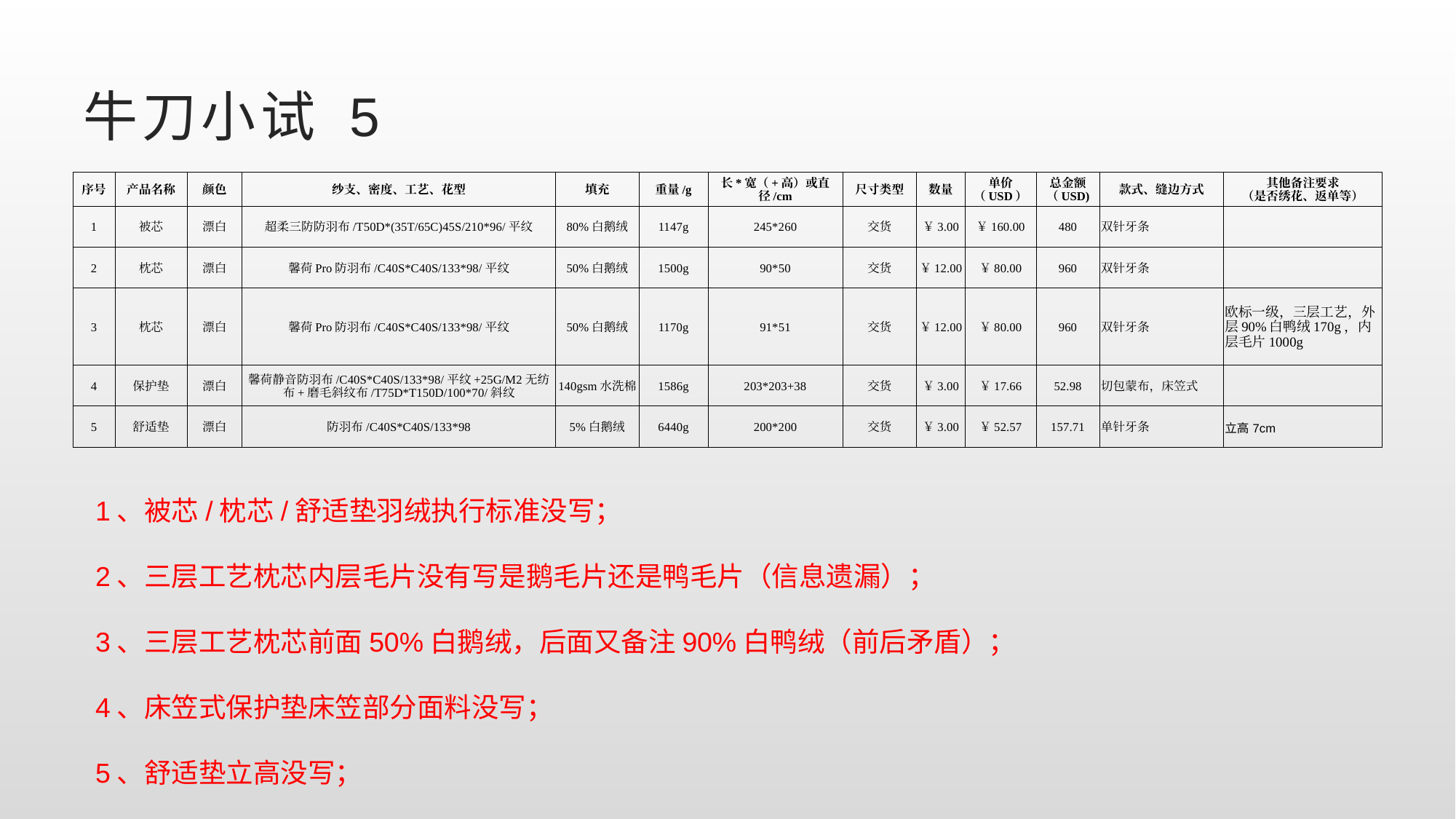

# 牛刀小试 5
| 序号 | 产品名称 | 颜色 | 纱支、密度、工艺、花型 | 填充 | 重量/g | 长\*宽（+高）或直径/cm | 尺寸类型 | 数量 | 单价 （USD） | 总金额 （USD) | 款式、缝边方式 | 其他备注要求 （是否绣花、返单等） |
| --- | --- | --- | --- | --- | --- | --- | --- | --- | --- | --- | --- | --- |
| 1 | 被芯 | 漂白 | 超柔三防防羽布/T50D\*(35T/65C)45S/210\*96/平纹 | 80%白鹅绒 | 1147g | 245\*260 | 交货 | ￥3.00 | ￥160.00 | 480 | 双针牙条 |  |
| 2 | 枕芯 | 漂白 | 馨荷Pro防羽布/C40S\*C40S/133\*98/平纹 | 50%白鹅绒 | 1500g | 90\*50 | 交货 | ￥12.00 | ￥80.00 | 960 | 双针牙条 |  |
| 3 | 枕芯 | 漂白 | 馨荷Pro防羽布/C40S\*C40S/133\*98/平纹 | 50%白鹅绒 | 1170g | 91\*51 | 交货 | ￥12.00 | ￥80.00 | 960 | 双针牙条 | 欧标一级，三层工艺，外层90%白鸭绒170g，内层毛片1000g |
| 4 | 保护垫 | 漂白 | 馨荷静音防羽布/C40S\*C40S/133\*98/平纹+25G/M2无纺布+磨毛斜纹布/T75D\*T150D/100\*70/斜纹 | 140gsm水洗棉 | 1586g | 203\*203+38 | 交货 | ￥3.00 | ￥17.66 | 52.98 | 切包蒙布，床笠式 |  |
| 5 | 舒适垫 | 漂白 | 防羽布/C40S\*C40S/133\*98 | 5%白鹅绒 | 6440g | 200\*200 | 交货 | ￥3.00 | ￥52.57 | 157.71 | 单针牙条 | 立高7cm |
1、被芯/枕芯/舒适垫羽绒执行标准没写；

2、三层工艺枕芯内层毛片没有写是鹅毛片还是鸭毛片（信息遗漏）；

3、三层工艺枕芯前面50%白鹅绒，后面又备注90%白鸭绒（前后矛盾）；

4、床笠式保护垫床笠部分面料没写；

5、舒适垫立高没写；
31